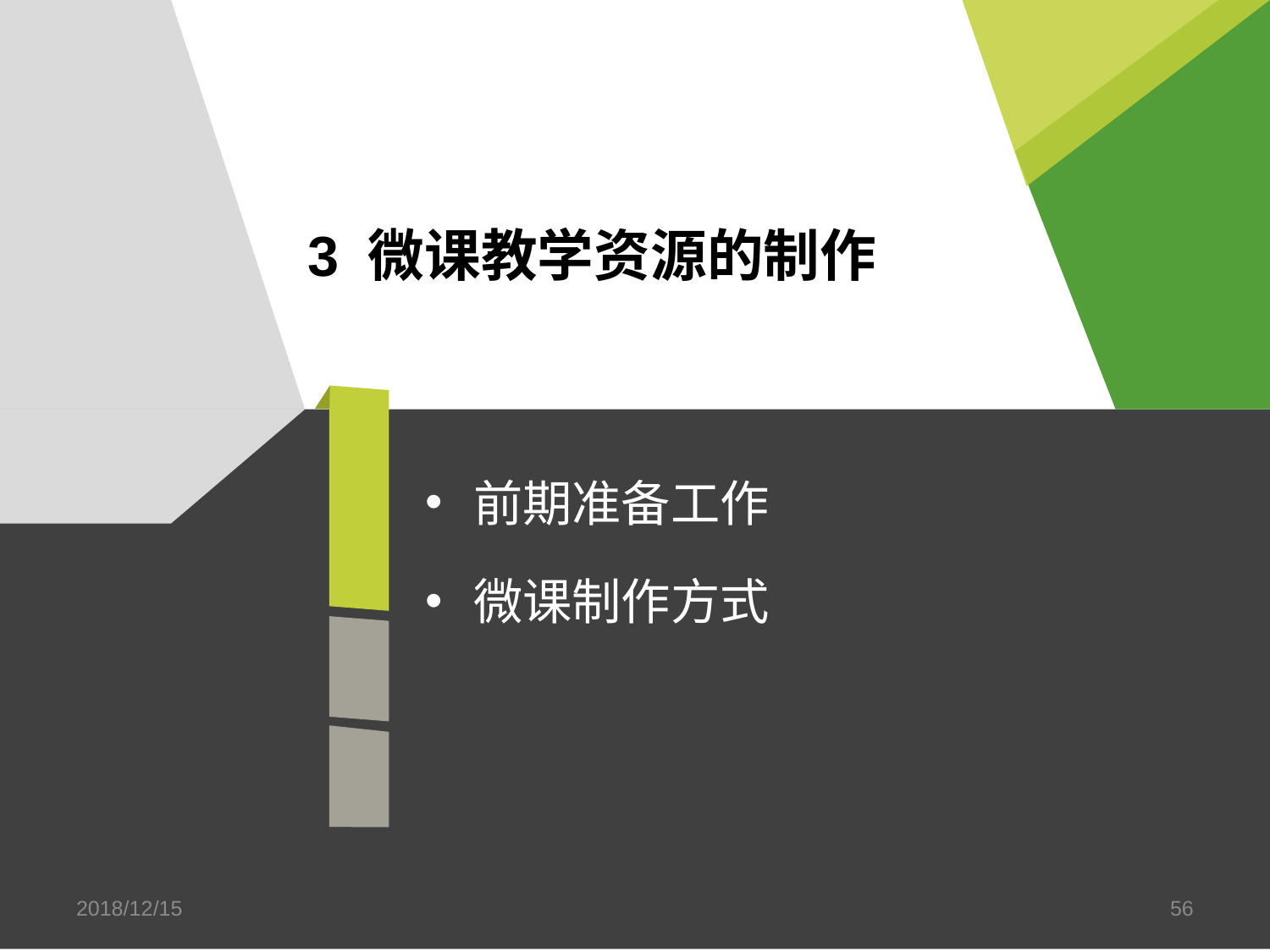

# 3 微课教学资源的制作
前期准备工作
微课制作方式
2018/12/15
56